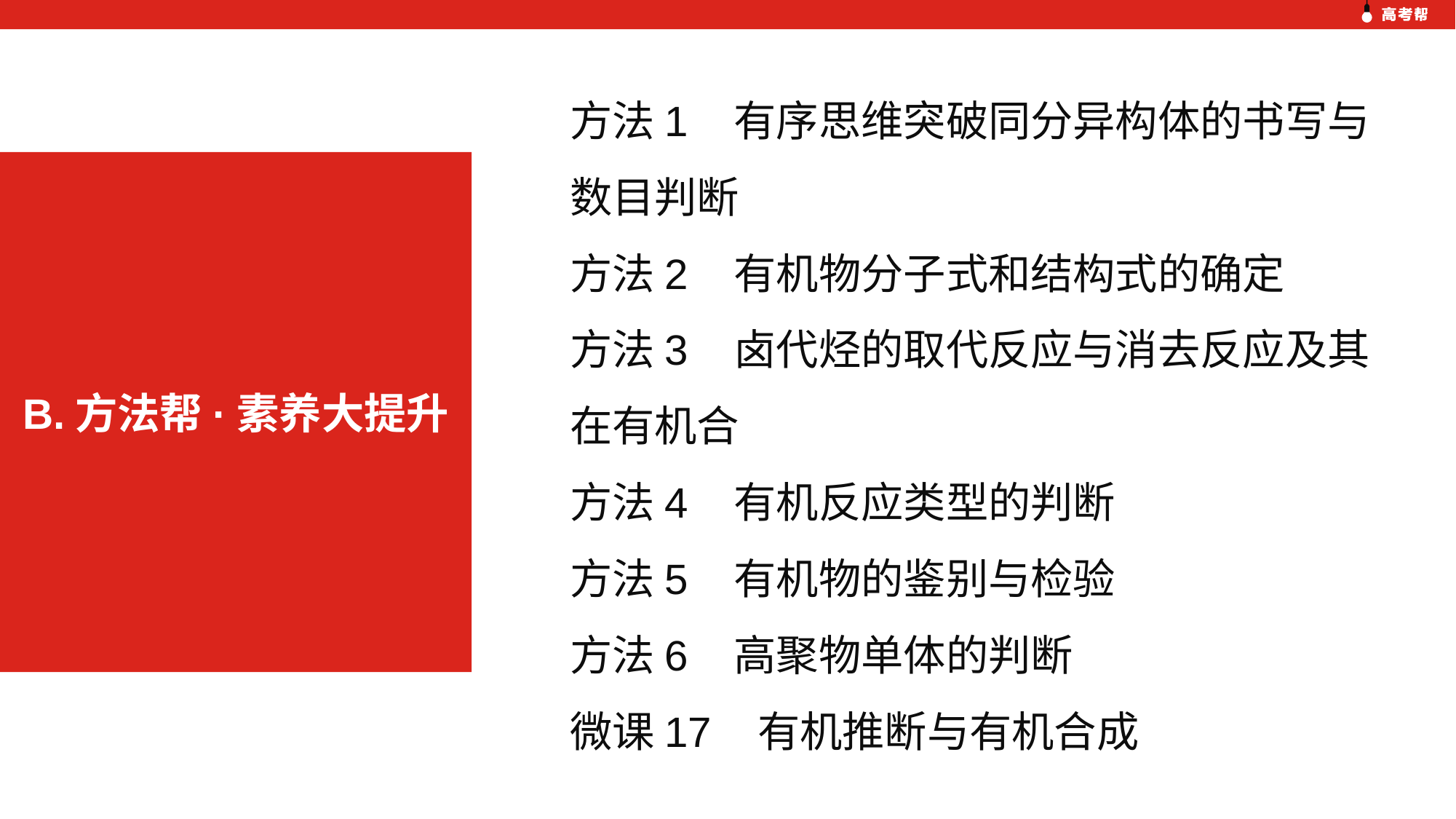

方法1   有序思维突破同分异构体的书写与数目判断
方法2   有机物分子式和结构式的确定
方法3   卤代烃的取代反应与消去反应及其在有机合
方法4   有机反应类型的判断
方法5   有机物的鉴别与检验
方法6   高聚物单体的判断
微课17   有机推断与有机合成
B.方法帮·素养大提升